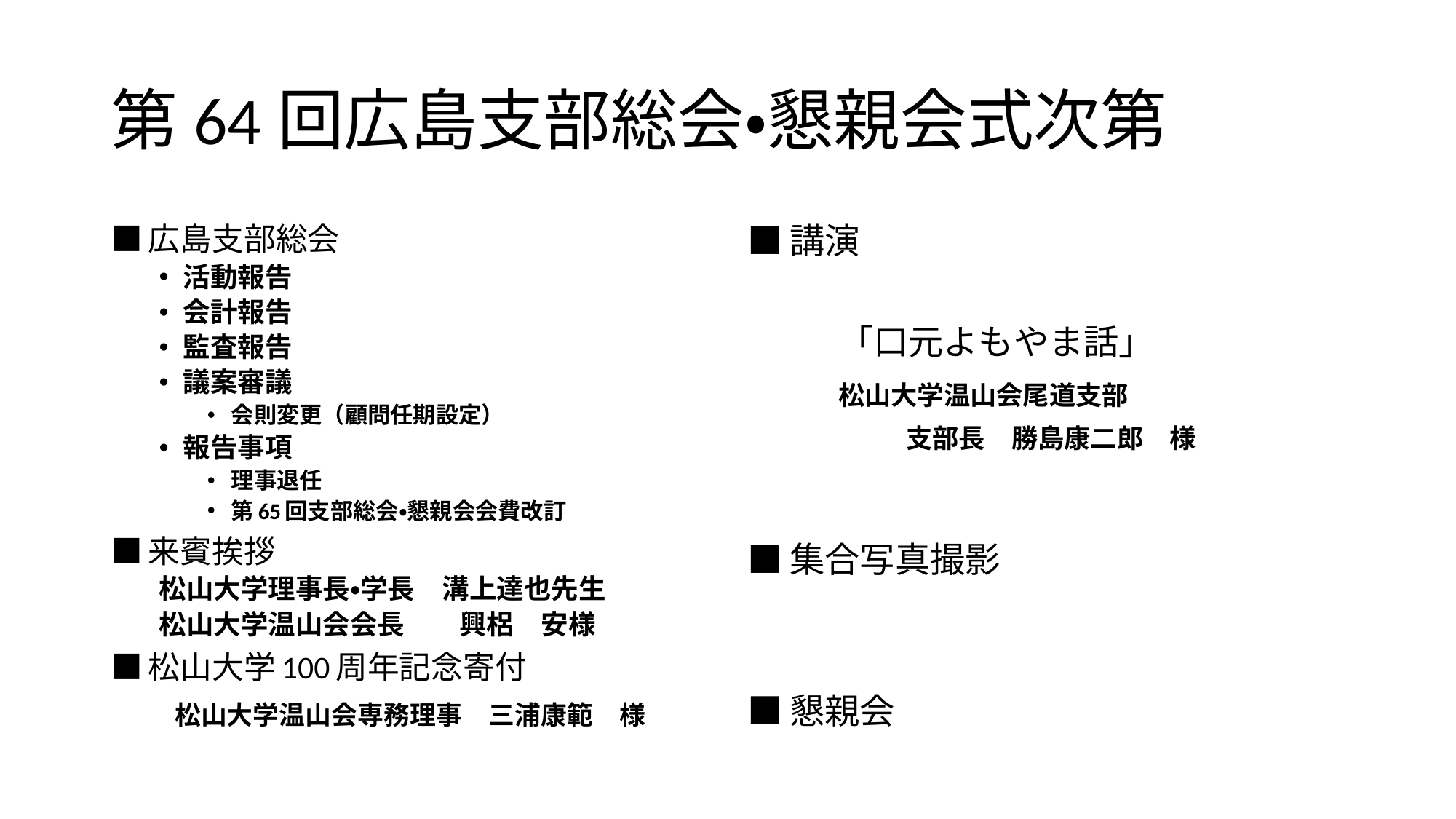

# 第64回広島支部総会・懇親会式次第
■広島支部総会
活動報告
会計報告
監査報告
議案審議
会則変更（顧問任期設定）
報告事項
理事退任
第65回支部総会・懇親会会費改訂
■来賓挨拶
松山大学理事長・学長　溝上達也先生
松山大学温山会会長　　興梠　安様
■松山大学100周年記念寄付
　　松山大学温山会専務理事　三浦康範　様

■講演

	「口元よもやま話」
	松山大学温山会尾道支部
　　　　　　支部長　勝島康二郎　様

■集合写真撮影

■懇親会